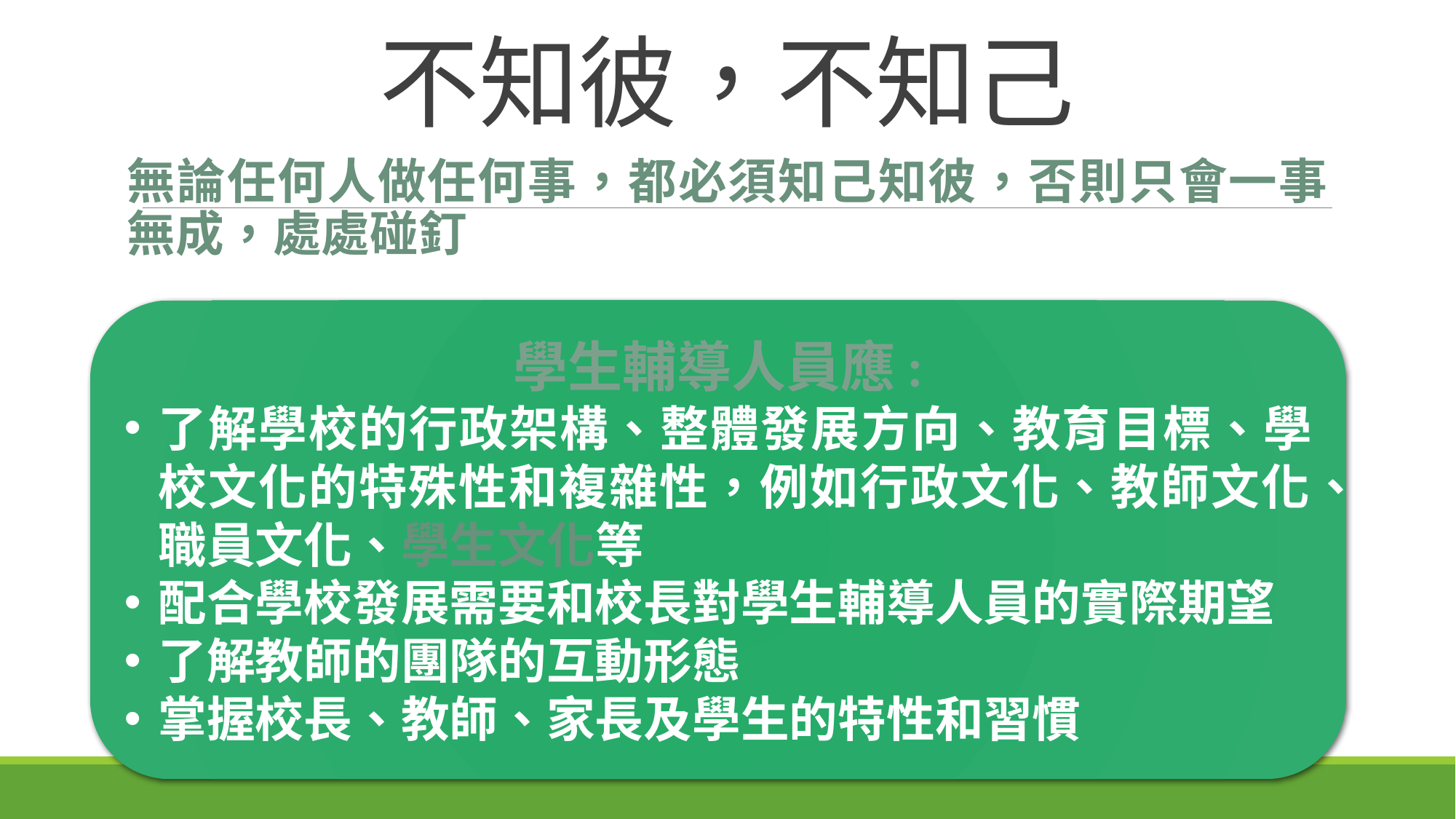

# 不知彼，不知己
無論任何人做任何事，都必須知己知彼，否則只會一事無成，處處碰釘
學生輔導人員應:
了解學校的行政架構、整體發展方向、教育目標、學校文化的特殊性和複雜性，例如行政文化、教師文化、職員文化、學生文化等
配合學校發展需要和校長對學生輔導人員的實際期望
了解教師的團隊的互動形態
掌握校長、教師、家長及學生的特性和習慣